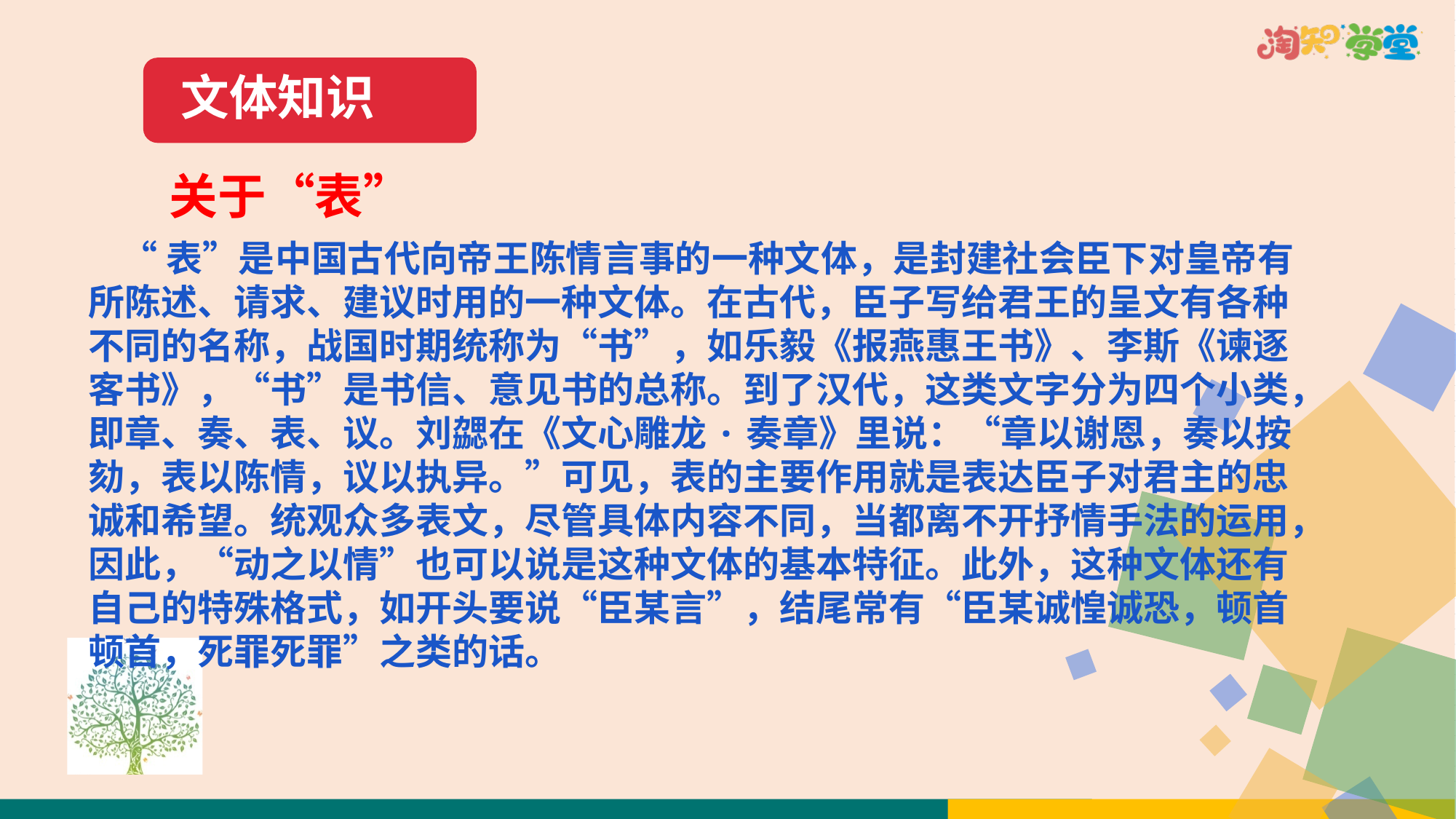

文体知识
关于“表”
    “表”是中国古代向帝王陈情言事的一种文体，是封建社会臣下对皇帝有所陈述、请求、建议时用的一种文体。在古代，臣子写给君王的呈文有各种不同的名称，战国时期统称为“书”，如乐毅《报燕惠王书》、李斯《谏逐客书》，“书”是书信、意见书的总称。到了汉代，这类文字分为四个小类，即章、奏、表、议。刘勰在《文心雕龙·奏章》里说：“章以谢恩，奏以按劾，表以陈情，议以执异。”可见，表的主要作用就是表达臣子对君主的忠诚和希望。统观众多表文，尽管具体内容不同，当都离不开抒情手法的运用，因此，“动之以情”也可以说是这种文体的基本特征。此外，这种文体还有自己的特殊格式，如开头要说“臣某言”，结尾常有“臣某诚惶诚恐，顿首顿首，死罪死罪”之类的话。